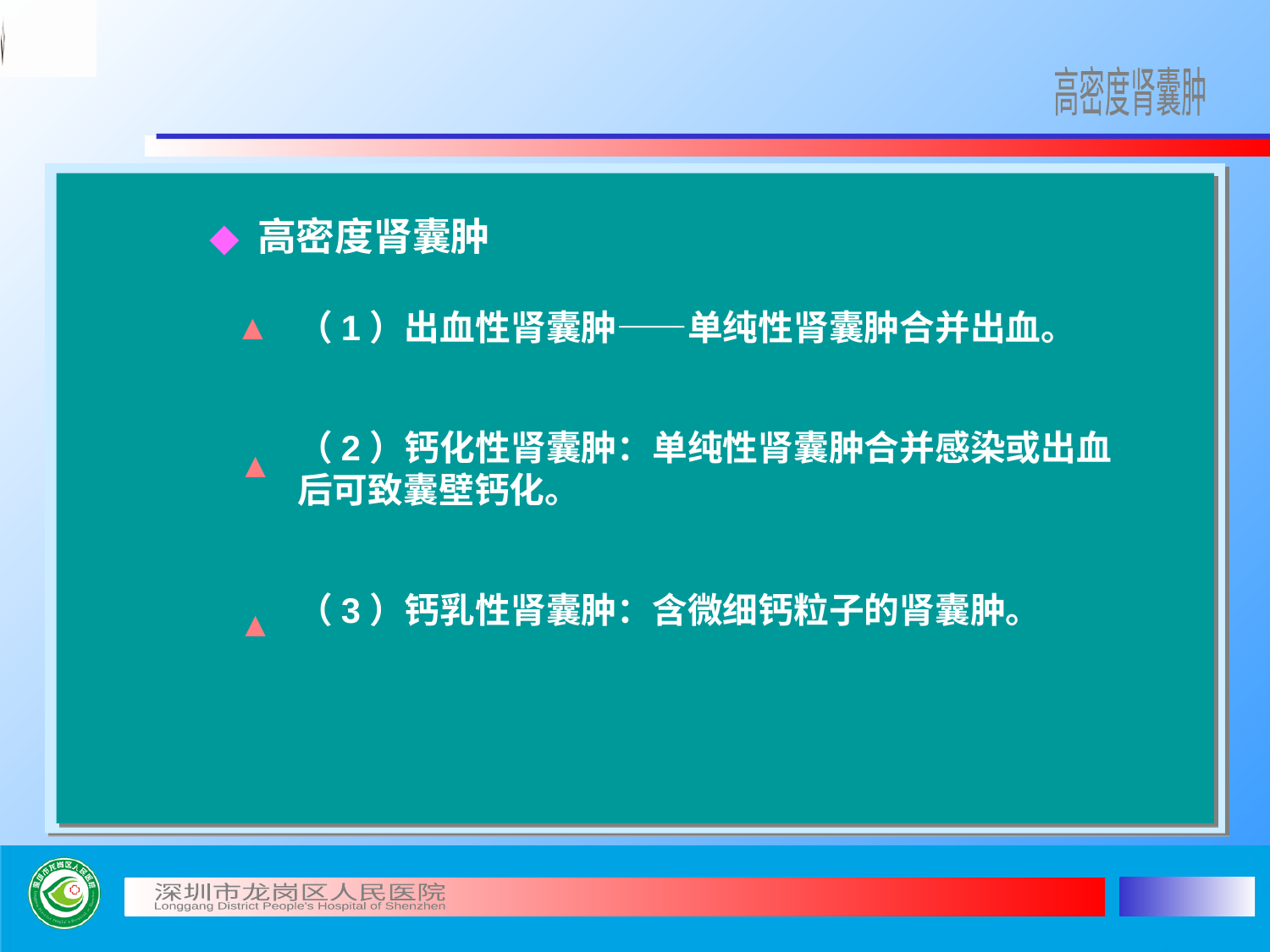

高密度肾囊肿

◆
高密度肾囊肿
▲
（1）出血性肾囊肿——单纯性肾囊肿合并出血。

（2）钙化性肾囊肿：单纯性肾囊肿合并感染或出血后可致囊壁钙化。

（3）钙乳性肾囊肿：含微细钙粒子的肾囊肿。
▲
▲